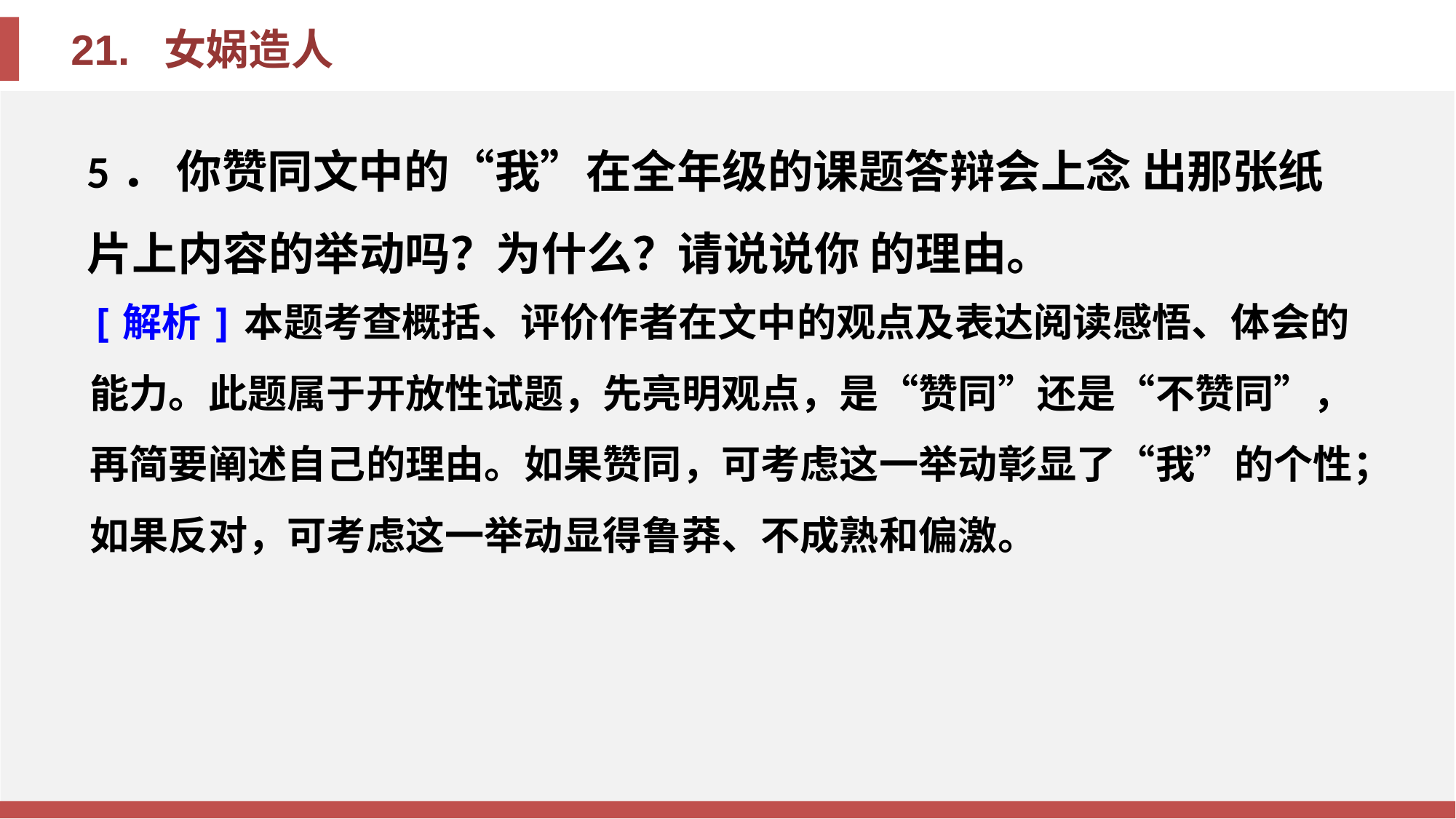

5． 你赞同文中的“我”在全年级的课题答辩会上念 出那张纸片上内容的举动吗？为什么？请说说你 的理由。
[解析]本题考查概括、评价作者在文中的观点及表达阅读感悟、体会的能力。此题属于开放性试题，先亮明观点，是“赞同”还是“不赞同”，再简要阐述自己的理由。如果赞同，可考虑这一举动彰显了“我”的个性；如果反对，可考虑这一举动显得鲁莽、不成熟和偏激。